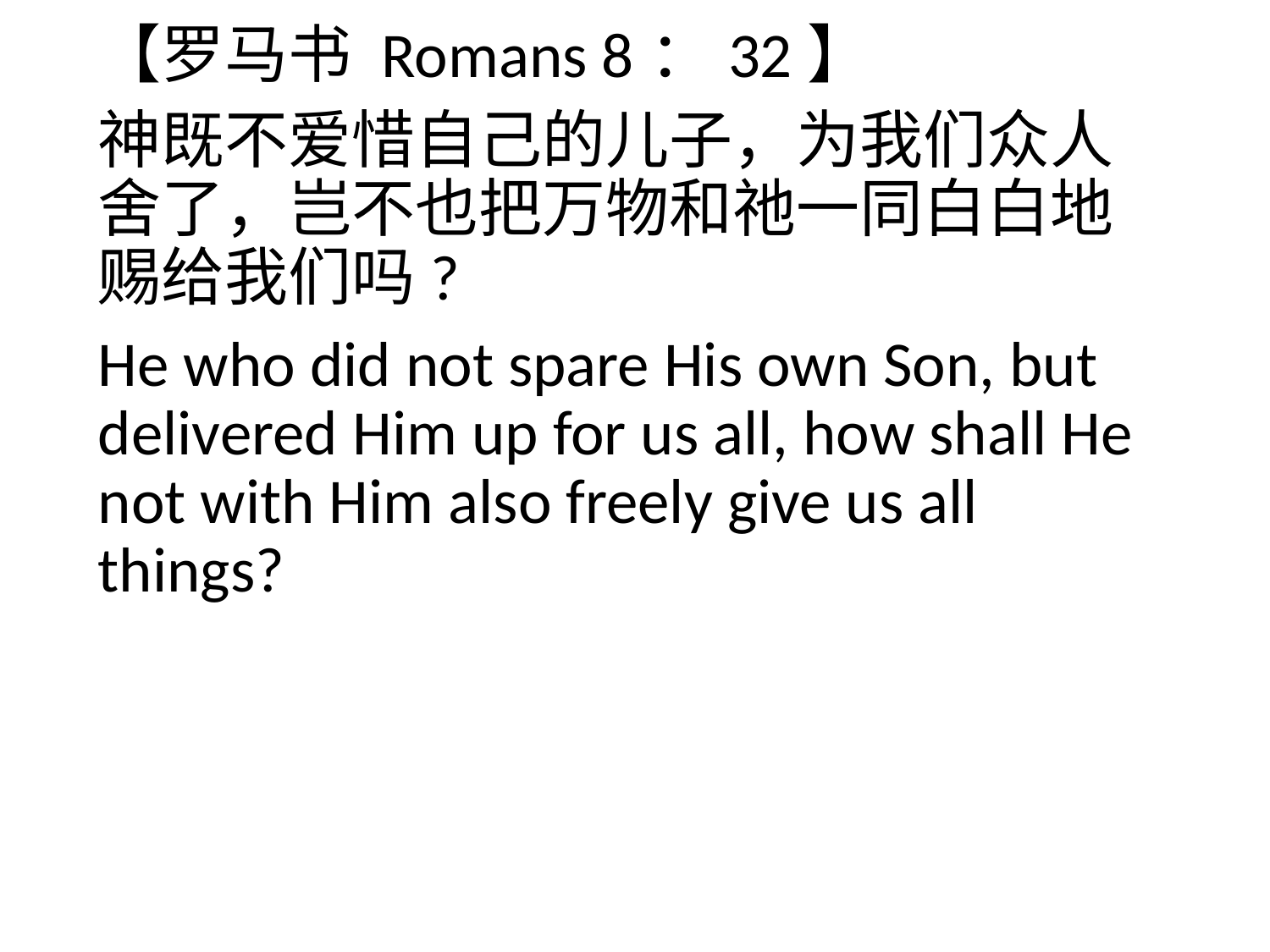

【罗马书 Romans 8：32】
神既不爱惜自己的儿子，为我们众人舍了，岂不也把万物和祂一同白白地赐给我们吗?
He who did not spare His own Son, but delivered Him up for us all, how shall He not with Him also freely give us all things?